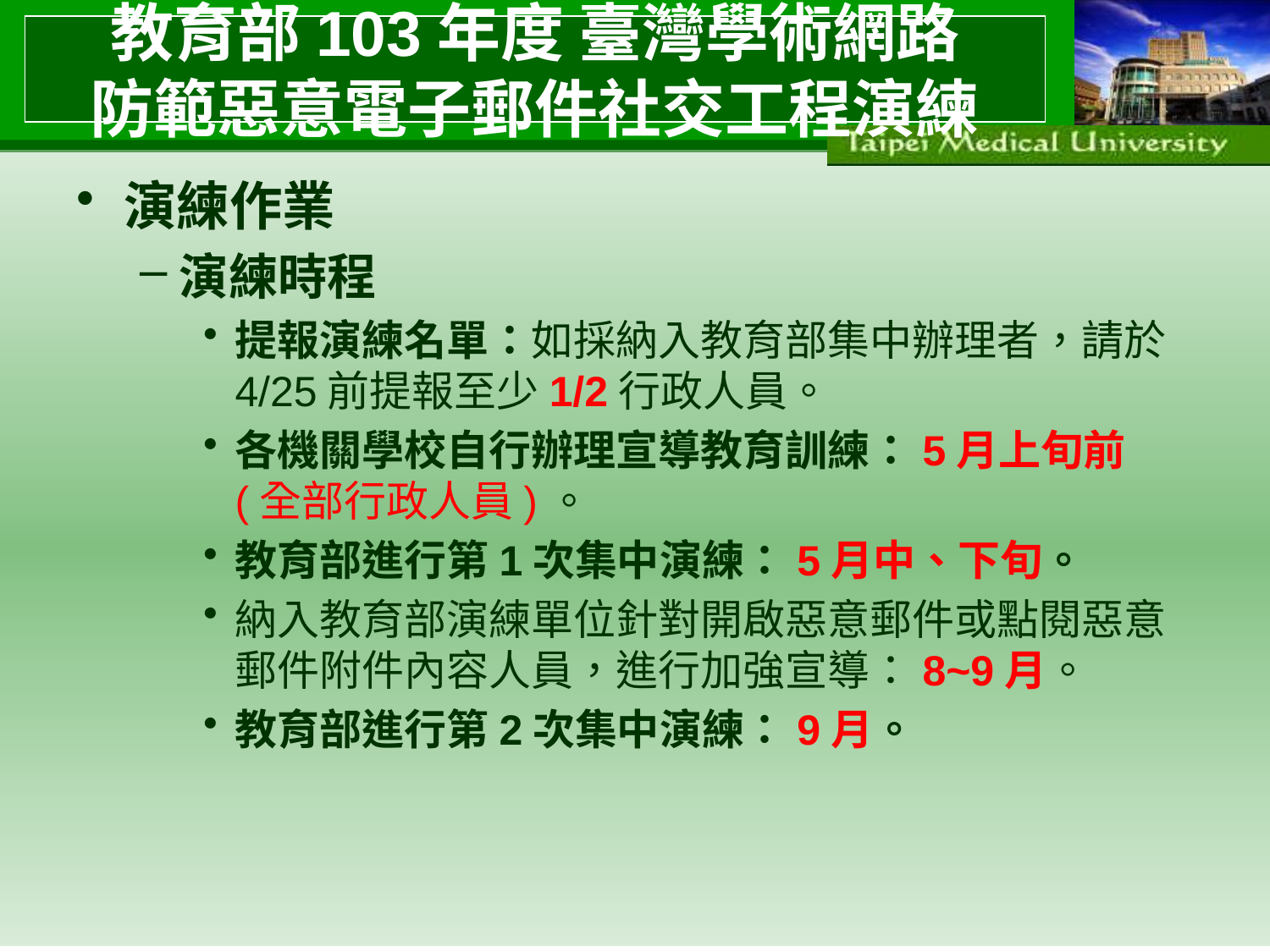

# 教育部103年度 臺灣學術網路 防範惡意電子郵件社交工程演練
演練作業
演練時程
提報演練名單：如採納入教育部集中辦理者，請於4/25前提報至少1/2行政人員。
各機關學校自行辦理宣導教育訓練：5月上旬前(全部行政人員)。
教育部進行第1次集中演練：5月中、下旬。
納入教育部演練單位針對開啟惡意郵件或點閱惡意郵件附件內容人員，進行加強宣導：8~9月。
教育部進行第2次集中演練：9月。